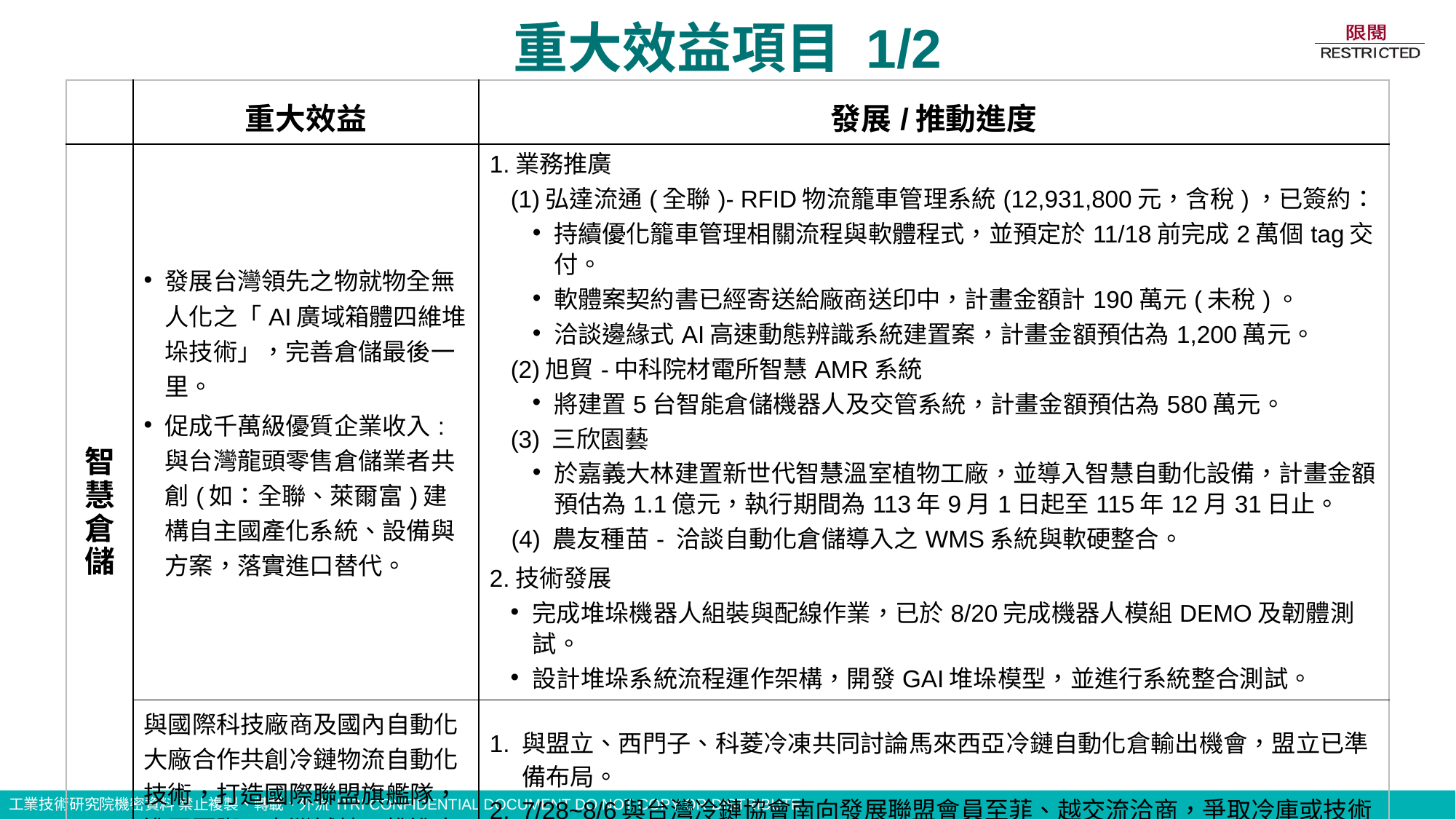

# 重大效益項目 1/2
|  | 重大效益 | 發展/推動進度 |
| --- | --- | --- |
| 智慧倉儲 | 發展台灣領先之物就物全無人化之「AI廣域箱體四維堆垛技術」，完善倉儲最後一里。 促成千萬級優質企業收入:與台灣龍頭零售倉儲業者共創(如：全聯、萊爾富)建構自主國產化系統、設備與方案，落實進口替代。 | 1.業務推廣 (1)弘達流通(全聯)- RFID物流籠車管理系統(12,931,800元，含稅)，已簽約： 持續優化籠車管理相關流程與軟體程式，並預定於11/18前完成2萬個tag交付。 軟體案契約書已經寄送給廠商送印中，計畫金額計190萬元(未稅)。 洽談邊緣式AI高速動態辨識系統建置案，計畫金額預估為1,200萬元。 (2)旭貿-中科院材電所智慧AMR系統 將建置5台智能倉儲機器人及交管系統，計畫金額預估為580萬元。 (3) 三欣園藝 於嘉義大林建置新世代智慧溫室植物工廠，並導入智慧自動化設備，計畫金額預估為1.1億元，執行期間為113年9月1日起至115年12月31日止。 (4) 農友種苗- 洽談自動化倉儲導入之WMS系統與軟硬整合。 2.技術發展 完成堆垛機器人組裝與配線作業，已於8/20完成機器人模組DEMO及韌體測試。 設計堆垛系統流程運作架構，開發GAI堆垛模型，並進行系統整合測試。 |
|  | 與國際科技廠商及國內自動化大廠合作共創冷鏈物流自動化技術，打造國際聯盟旗艦隊，進軍國際，臺灣試鍊，推進東南亞市場，進軍國際市場。 | 與盟立、西門子、科菱冷凍共同討論馬來西亞冷鏈自動化倉輸出機會，盟立已準備布局。 7/28~8/6與台灣冷鏈協會南向發展聯盟會員至菲、越交流洽商，爭取冷庫或技術合作機會。 |